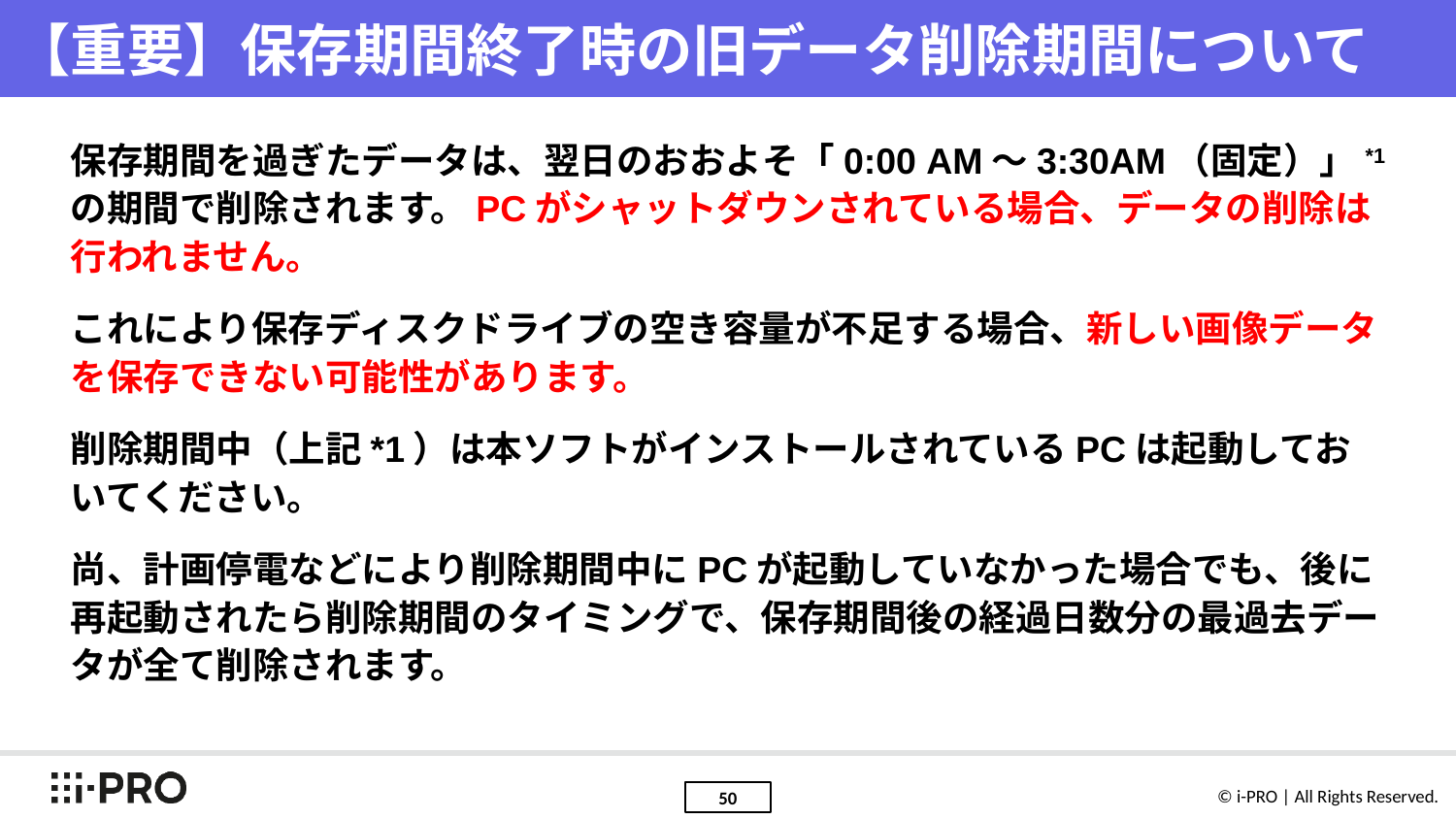

# 【重要】保存期間終了時の旧データ削除期間について
保存期間を過ぎたデータは、翌日のおおよそ「0:00 AM～3:30AM（固定）」*1 の期間で削除されます。PCがシャットダウンされている場合、データの削除は行われません。
これにより保存ディスクドライブの空き容量が不足する場合、新しい画像データを保存できない可能性があります。
削除期間中（上記*1）は本ソフトがインストールされているPCは起動しておいてください。
尚、計画停電などにより削除期間中にPCが起動していなかった場合でも、後に再起動されたら削除期間のタイミングで、保存期間後の経過日数分の最過去データが全て削除されます。